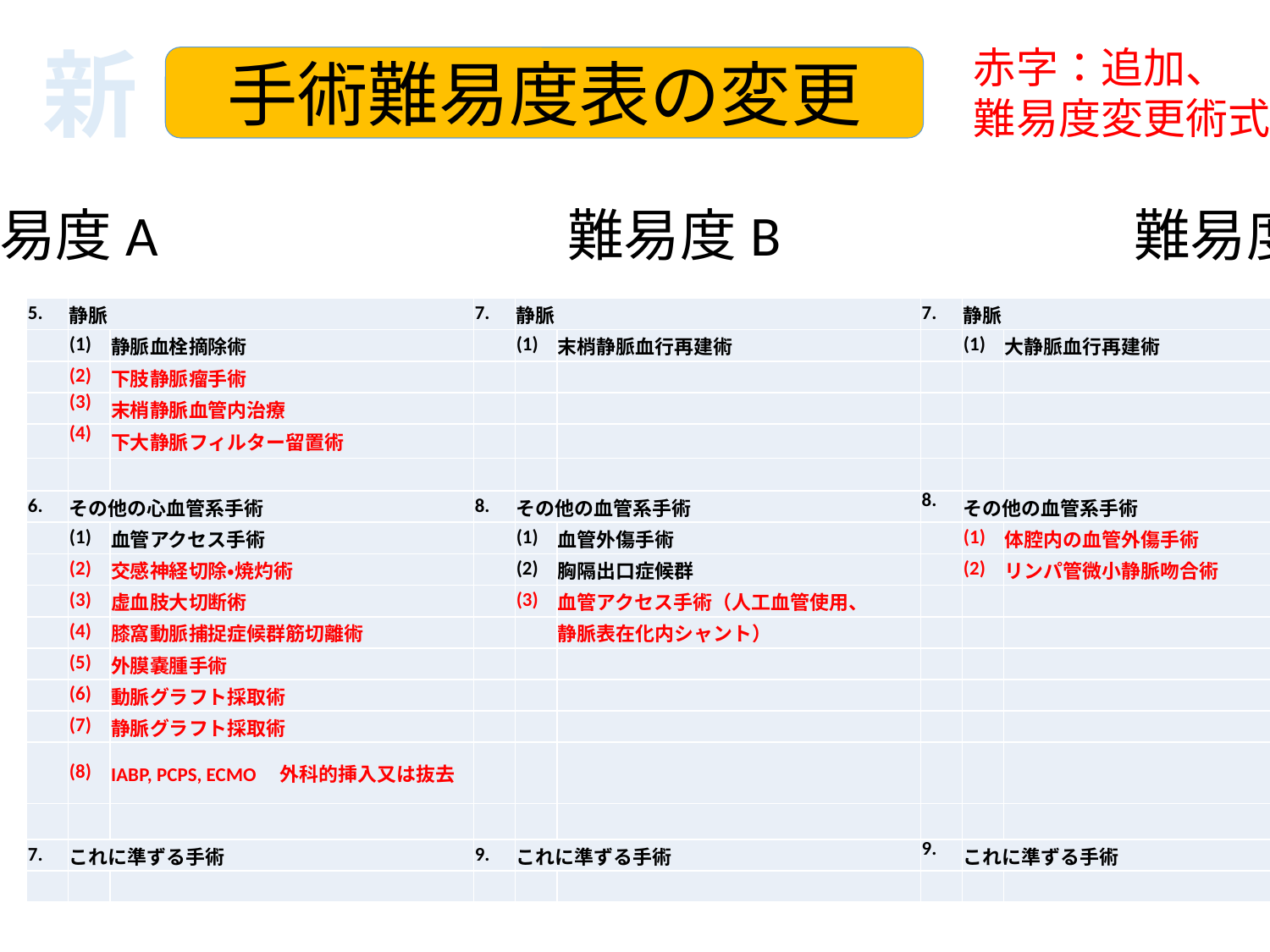

新
赤字：追加、
難易度変更術式
手術難易度表の変更
難易度A　　　　　　　難易度B　　　　　　難易度C
| 5. | 静脈 |  | 7. | 静脈 |  | 7. | 静脈 |  |
| --- | --- | --- | --- | --- | --- | --- | --- | --- |
|  | (1) | 静脈血栓摘除術 |  | (1) | 末梢静脈血行再建術 |  | (1) | 大静脈血行再建術 |
|  | (2) | 下肢静脈瘤手術 |  |  |  |  |  |  |
|  | (3) | 末梢静脈血管内治療 |  |  |  |  |  |  |
|  | (4) | 下大静脈フィルター留置術 |  |  |  |  |  |  |
|  |  |  |  |  |  |  |  |  |
| 6. | その他の心血管系手術 |  | 8. | その他の血管系手術 |  | 8. | その他の血管系手術 |  |
|  | (1) | 血管アクセス手術 |  | (1) | 血管外傷手術 |  | (1) | 体腔内の血管外傷手術 |
|  | (2) | 交感神経切除・焼灼術 |  | (2) | 胸隔出口症候群 |  | (2) | リンパ管微小静脈吻合術 |
|  | (3) | 虚血肢大切断術 |  | (3) | 血管アクセス手術（人工血管使用、 |  |  |  |
|  | (4) | 膝窩動脈捕捉症候群筋切離術 |  |  | 静脈表在化内シャント） |  |  |  |
|  | (5) | 外膜嚢腫手術 |  |  |  |  |  |  |
|  | (6) | 動脈グラフト採取術 |  |  |  |  |  |  |
|  | (7) | 静脈グラフト採取術 |  |  |  |  |  |  |
|  | (8) | IABP, PCPS, ECMO　外科的挿入又は抜去 |  |  |  |  |  |  |
|  |  |  |  |  |  |  |  |  |
| 7. | これに準ずる手術 |  | 9. | これに準ずる手術 |  | 9. | これに準ずる手術 |  |
|  |  |  |  |  |  |  |  |  |